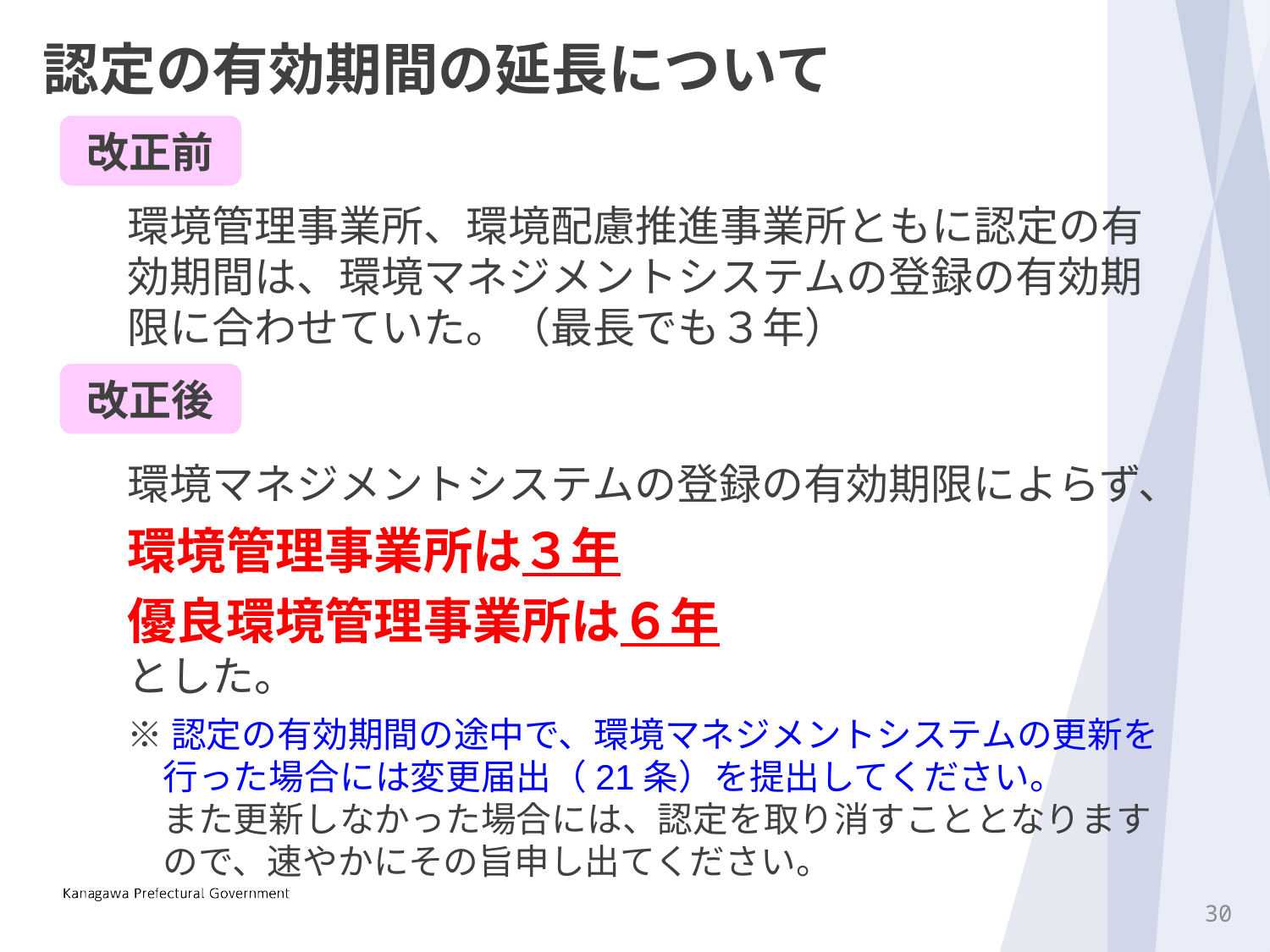

認定の有効期間の延長について
改正前
環境管理事業所、環境配慮推進事業所ともに認定の有効期間は、環境マネジメントシステムの登録の有効期限に合わせていた。（最長でも３年）
改正後
環境マネジメントシステムの登録の有効期限によらず、
環境管理事業所は３年
優良環境管理事業所は６年
とした。
※認定の有効期間の途中で、環境マネジメントシステムの更新を
　行った場合には変更届出（21条）を提出してください。
　また更新しなかった場合には、認定を取り消すこととなります
　ので、速やかにその旨申し出てください。
30